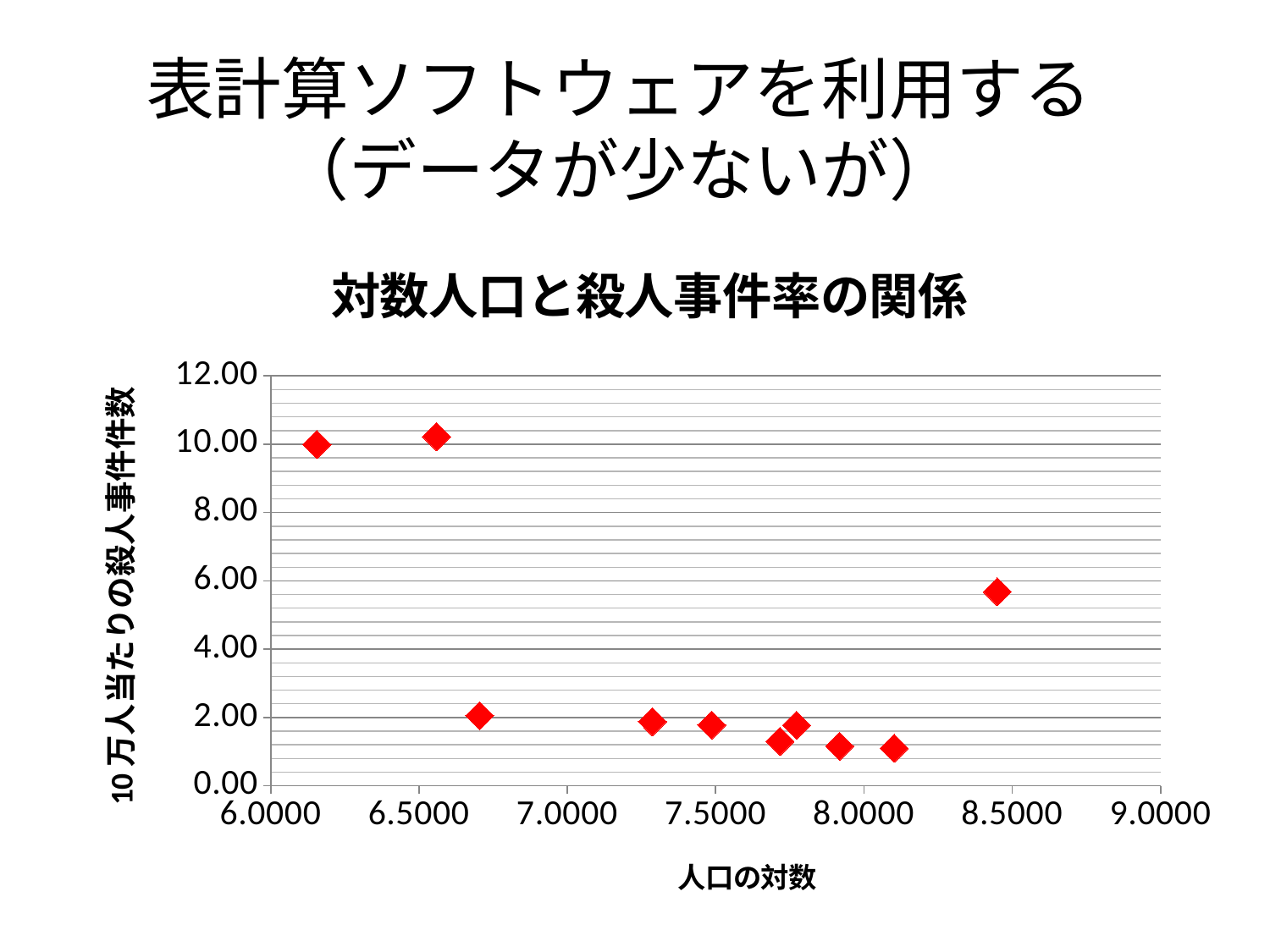

# 表計算ソフトウェアを利用する （データが少ないが）

### Chart: 対数人口と殺人事件率の関係

| Category | 人口 |
|---|---|